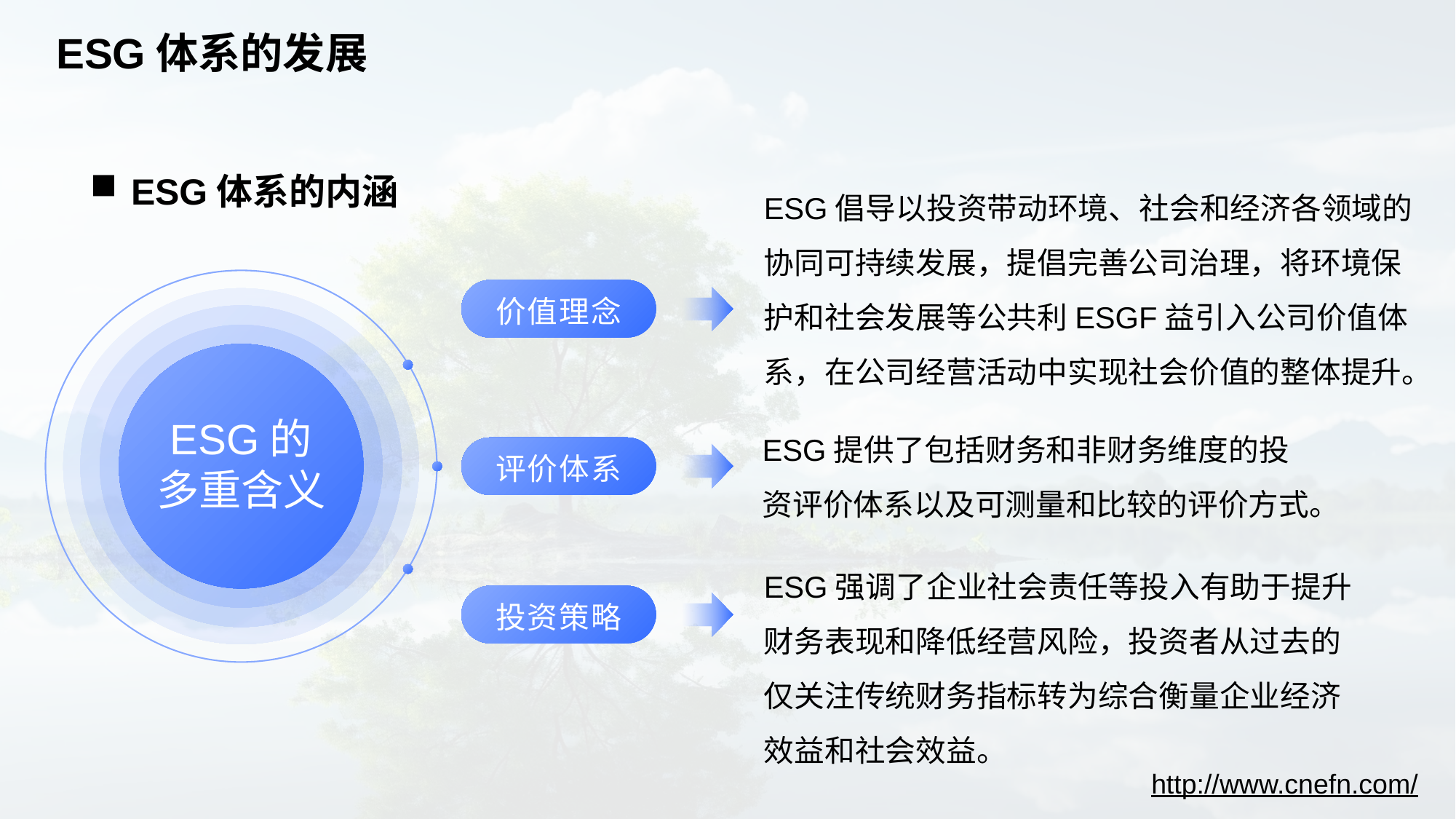

# ESG体系的发展
ESG体系的内涵
ESG倡导以投资带动环境、社会和经济各领域的协同可持续发展，提倡完善公司治理，将环境保护和社会发展等公共利ESGF益引入公司价值体系，在公司经营活动中实现社会价值的整体提升。

价值理念

ESG的
多重含义
ESG提供了包括财务和非财务维度的投资评价体系以及可测量和比较的评价方式。

评价体系

ESG强调了企业社会责任等投入有助于提升财务表现和降低经营风险，投资者从过去的仅关注传统财务指标转为综合衡量企业经济效益和社会效益。

投资策略